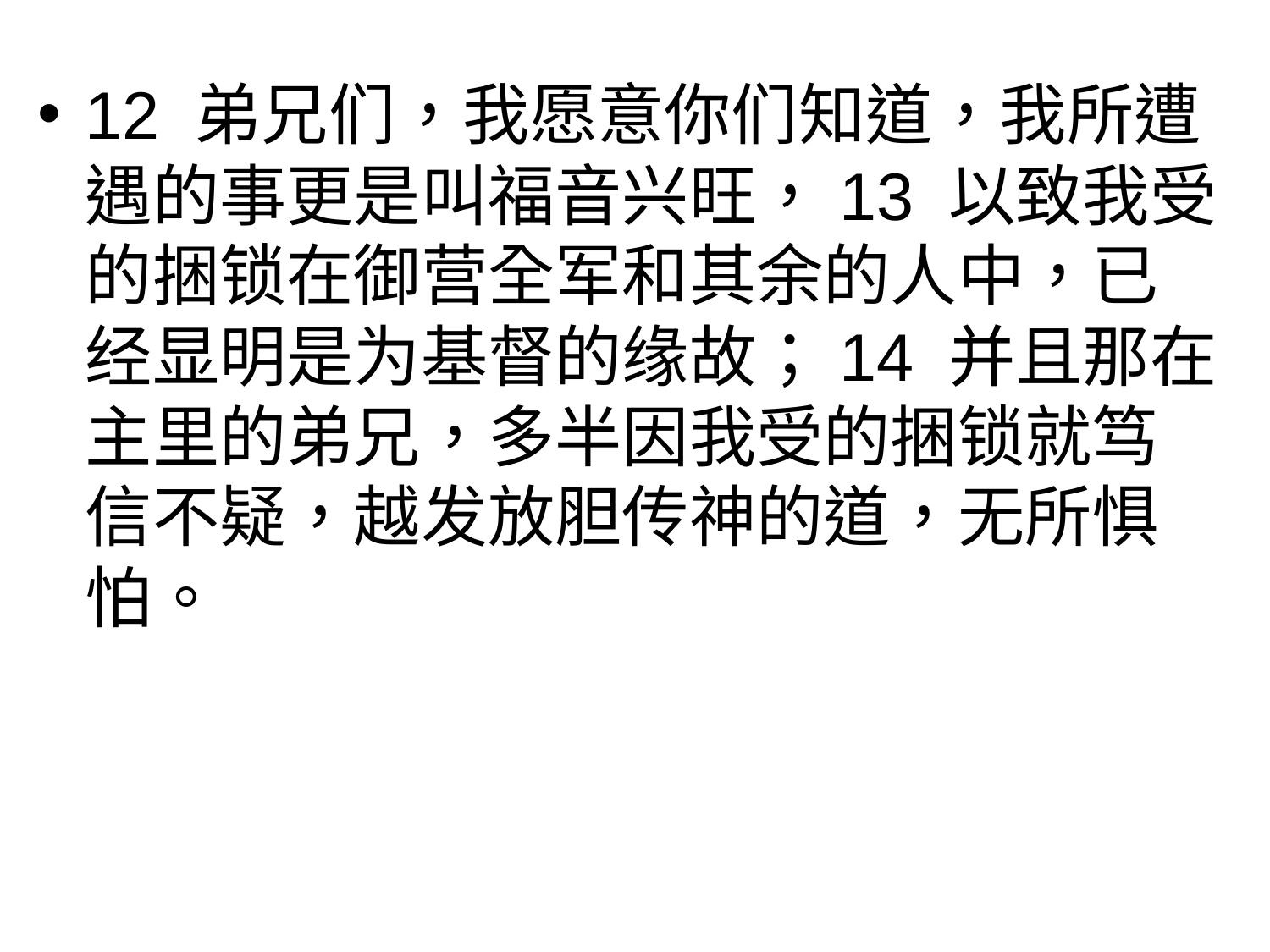

12 弟兄们，我愿意你们知道，我所遭遇的事更是叫福音兴旺，13 以致我受的捆锁在御营全军和其余的人中，已经显明是为基督的缘故；14 并且那在主里的弟兄，多半因我受的捆锁就笃信不疑，越发放胆传神的道，无所惧怕。